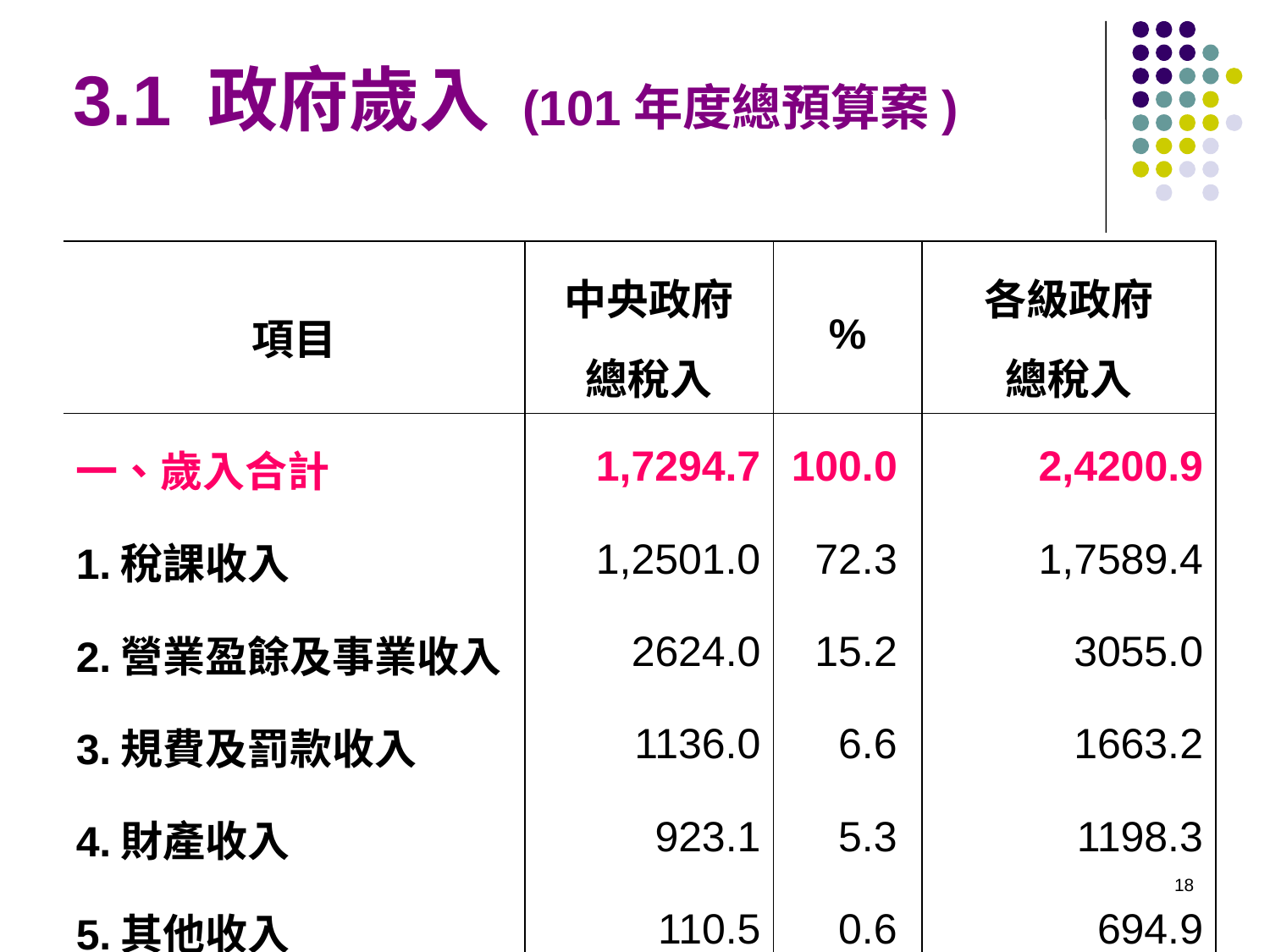

# 3.1 政府歲入 (101年度總預算案)
| 項目 | 中央政府 總稅入 | % | 各級政府 總稅入 |
| --- | --- | --- | --- |
| 一、歲入合計 | 1,7294.7 | 100.0 | 2,4200.9 |
| 1.稅課收入 | 1,2501.0 | 72.3 | 1,7589.4 |
| 2.營業盈餘及事業收入 | 2624.0 | 15.2 | 3055.0 |
| 3.規費及罰款收入 | 1136.0 | 6.6 | 1663.2 |
| 4.財產收入 | 923.1 | 5.3 | 1198.3 |
| 5.其他收入 | 110.5 | 0.6 | 694.9 |
18